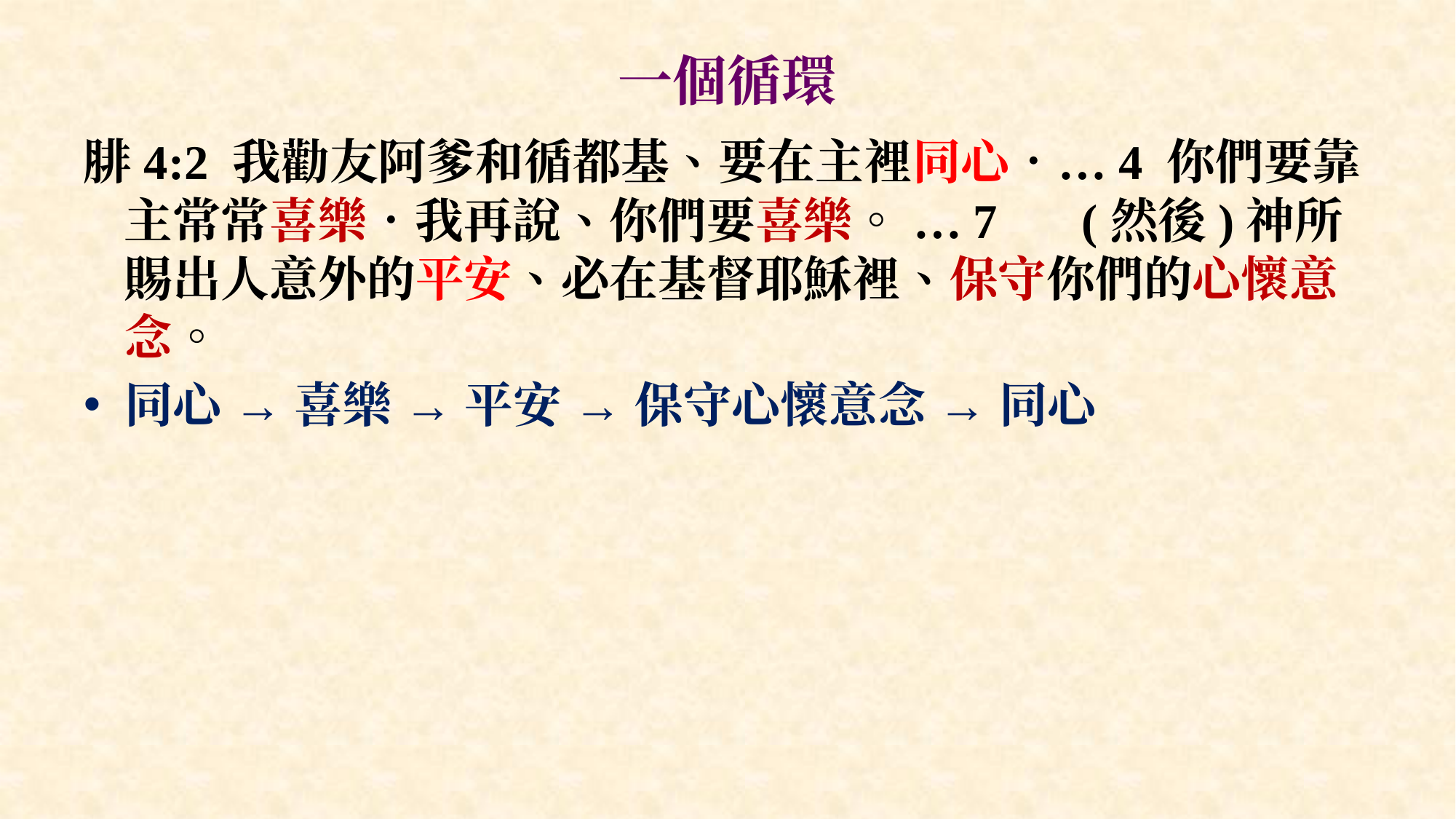

# 一個循環
腓4:2 我勸友阿爹和循都基、要在主裡同心．…4 你們要靠主常常喜樂．我再說、你們要喜樂。 …7 　(然後)神所賜出人意外的平安、必在基督耶穌裡、保守你們的心懷意念。
同心 → 喜樂 → 平安 → 保守心懷意念 → 同心